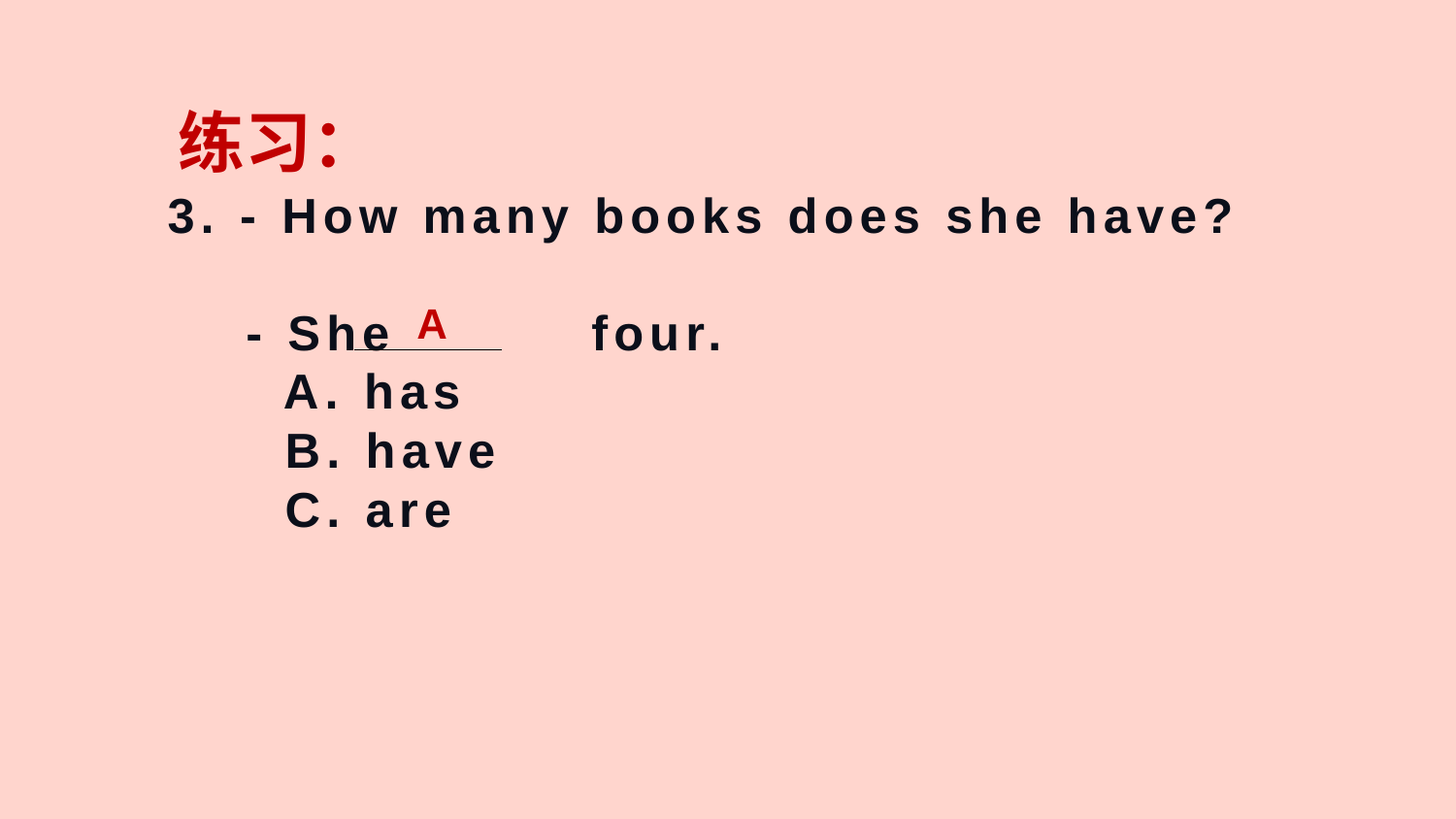

练习：
# 3. - How many books does she have? - She          four. A. has B. have C. are
A